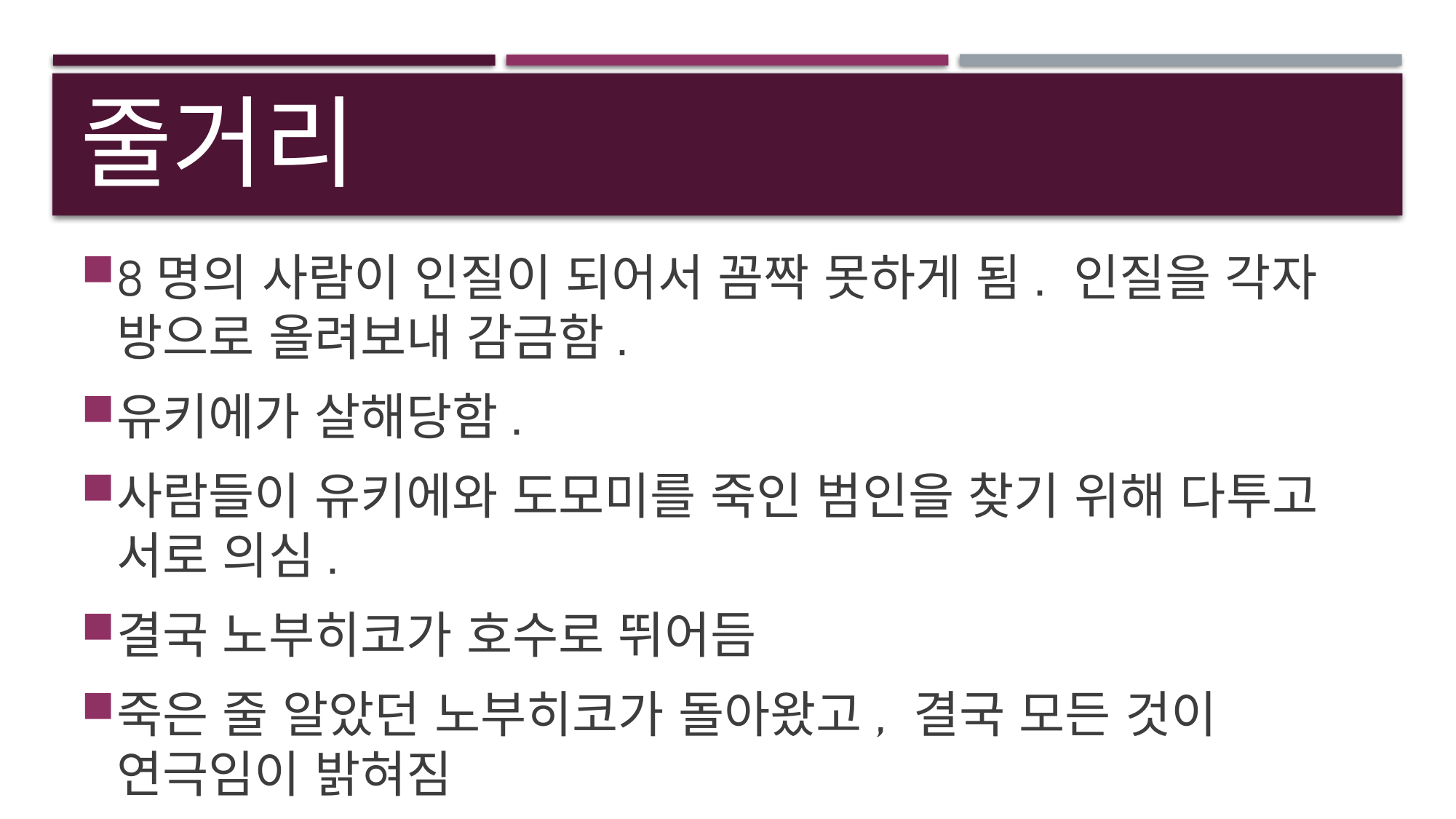

# 줄거리
8명의 사람이 인질이 되어서 꼼짝 못하게 됨. 인질을 각자 방으로 올려보내 감금함.
유키에가 살해당함.
사람들이 유키에와 도모미를 죽인 범인을 찾기 위해 다투고 서로 의심.
결국 노부히코가 호수로 뛰어듬
죽은 줄 알았던 노부히코가 돌아왔고, 결국 모든 것이 연극임이 밝혀짐